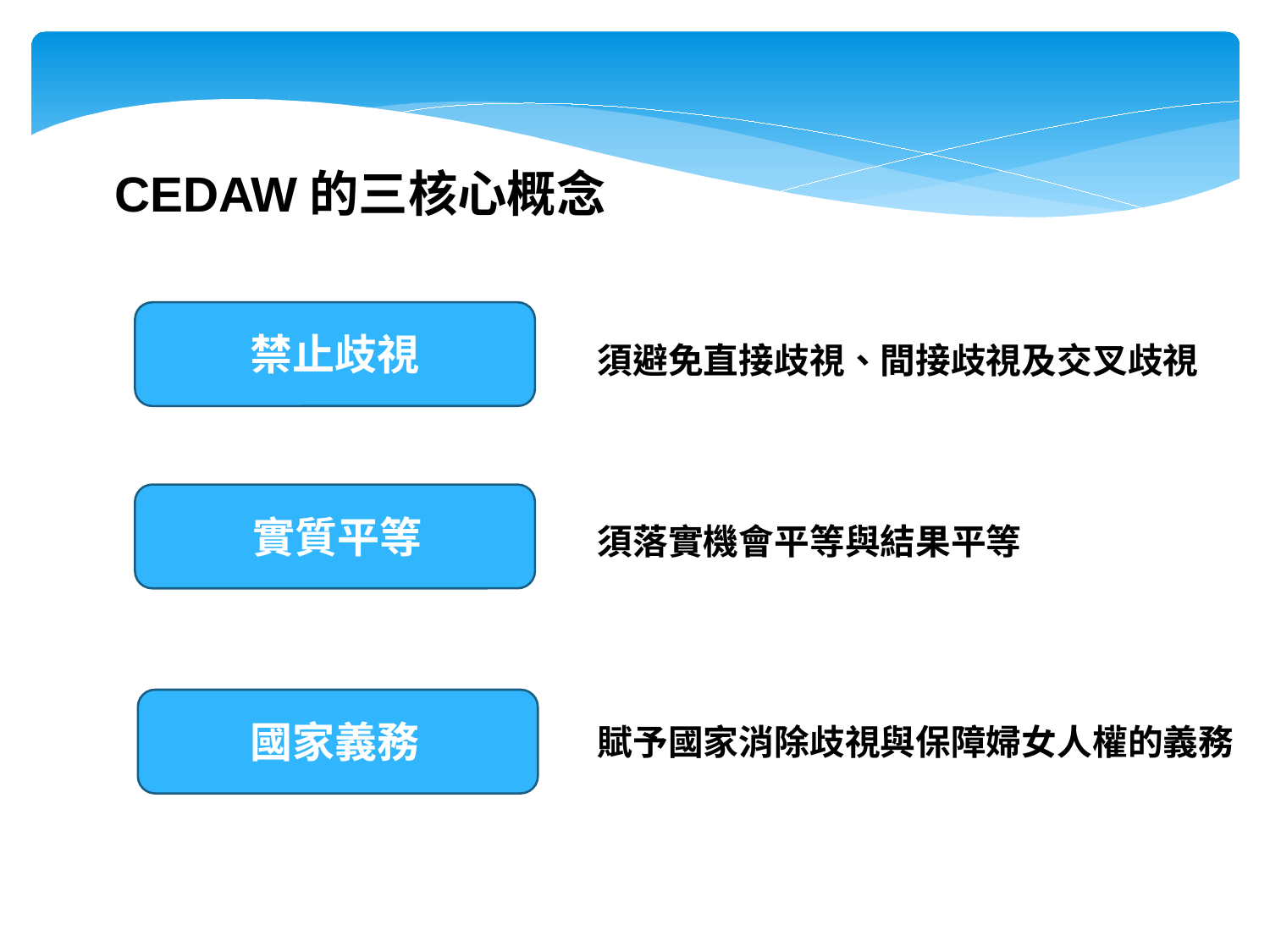

CEDAW的三核心概念

禁止歧視
須避免直接歧視、間接歧視及交叉歧視

實質平等
須落實機會平等與結果平等

國家義務
賦予國家消除歧視與保障婦女人權的義務